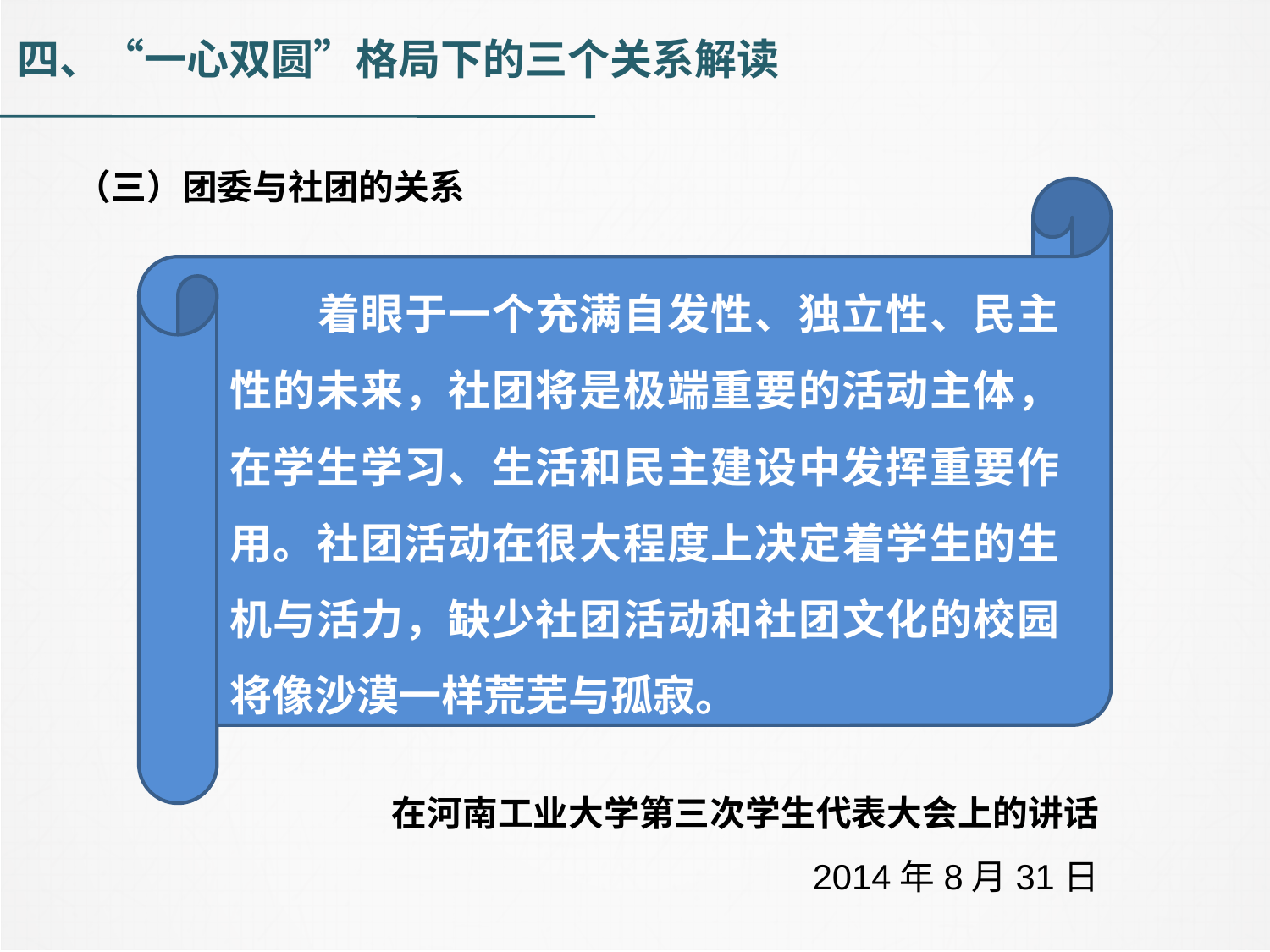

四、“一心双圆”格局下的三个关系解读
（三）团委与社团的关系
       着眼于一个充满自发性、独立性、民主性的未来，社团将是极端重要的活动主体，在学生学习、生活和民主建设中发挥重要作用。社团活动在很大程度上决定着学生的生机与活力，缺少社团活动和社团文化的校园将像沙漠一样荒芜与孤寂。
  在河南工业大学第三次学生代表大会上的讲话
2014年8月31日